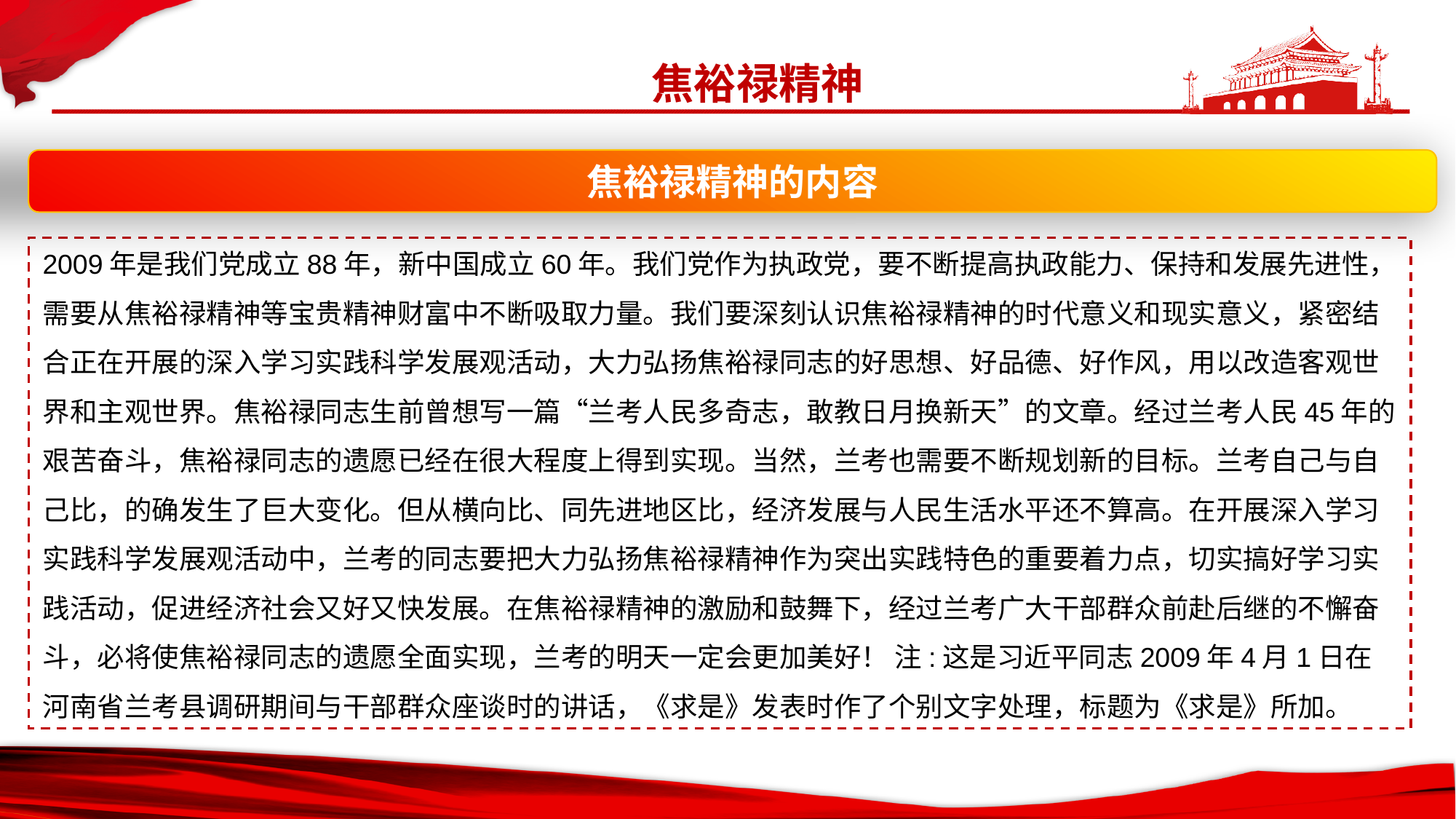

焦裕禄精神
焦裕禄精神的内容
2009年是我们党成立88年，新中国成立60年。我们党作为执政党，要不断提高执政能力、保持和发展先进性，需要从焦裕禄精神等宝贵精神财富中不断吸取力量。我们要深刻认识焦裕禄精神的时代意义和现实意义，紧密结合正在开展的深入学习实践科学发展观活动，大力弘扬焦裕禄同志的好思想、好品德、好作风，用以改造客观世界和主观世界。焦裕禄同志生前曾想写一篇“兰考人民多奇志，敢教日月换新天”的文章。经过兰考人民45年的艰苦奋斗，焦裕禄同志的遗愿已经在很大程度上得到实现。当然，兰考也需要不断规划新的目标。兰考自己与自己比，的确发生了巨大变化。但从横向比、同先进地区比，经济发展与人民生活水平还不算高。在开展深入学习实践科学发展观活动中，兰考的同志要把大力弘扬焦裕禄精神作为突出实践特色的重要着力点，切实搞好学习实践活动，促进经济社会又好又快发展。在焦裕禄精神的激励和鼓舞下，经过兰考广大干部群众前赴后继的不懈奋斗，必将使焦裕禄同志的遗愿全面实现，兰考的明天一定会更加美好！ 注:这是习近平同志2009年4月1日在河南省兰考县调研期间与干部群众座谈时的讲话，《求是》发表时作了个别文字处理，标题为《求是》所加。